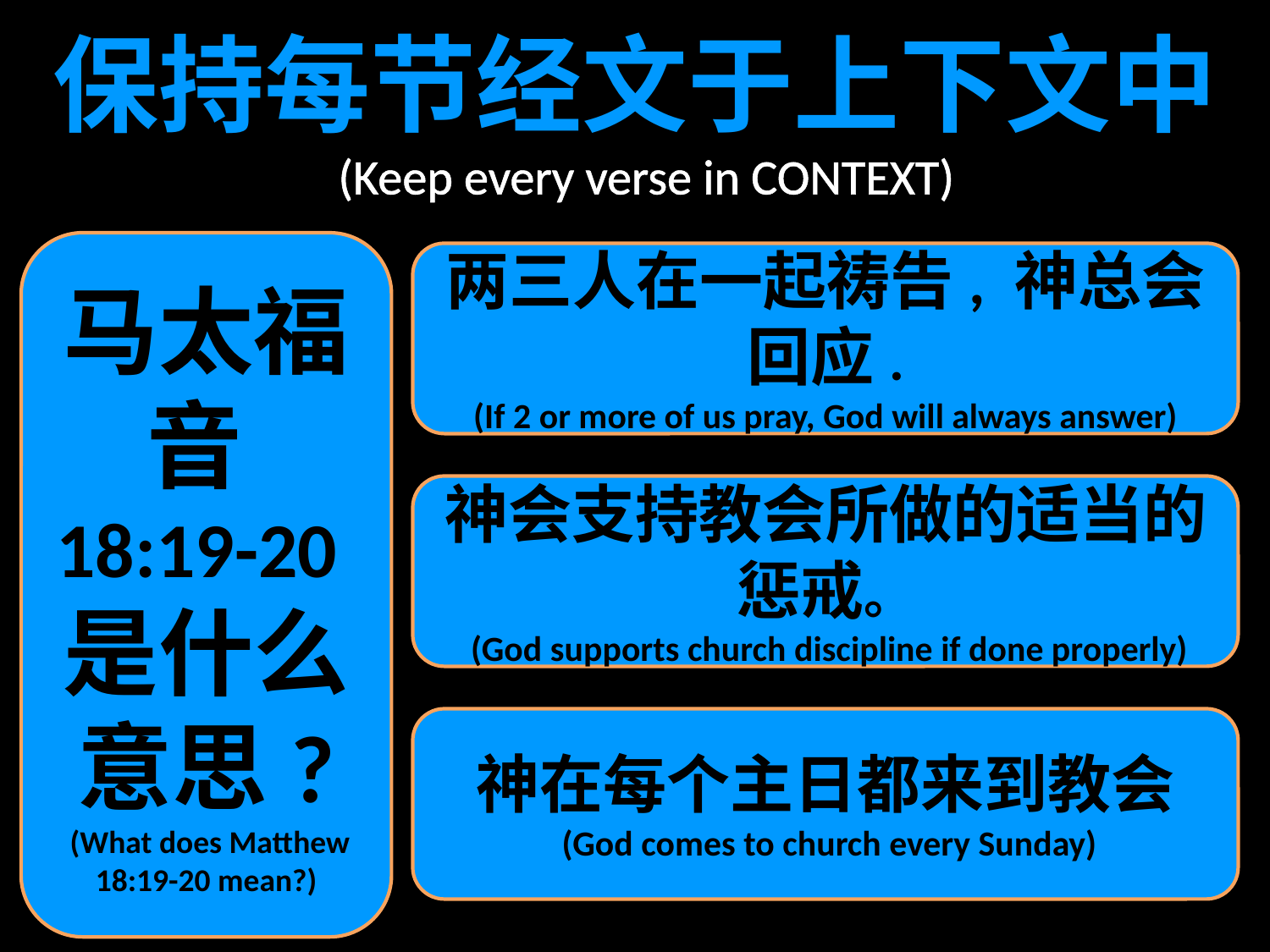

保持每节经文于上下文中
 (Keep every verse in CONTEXT)
马太福音18:19-20是什么意思?
 (What does Matthew 18:19-20 mean?)
两三人在一起祷告, 神总会回应.
(If 2 or more of us pray, God will always answer)
神会支持教会所做的适当的惩戒。
 (God supports church discipline if done properly)
神在每个主日都来到教会
 (God comes to church every Sunday)